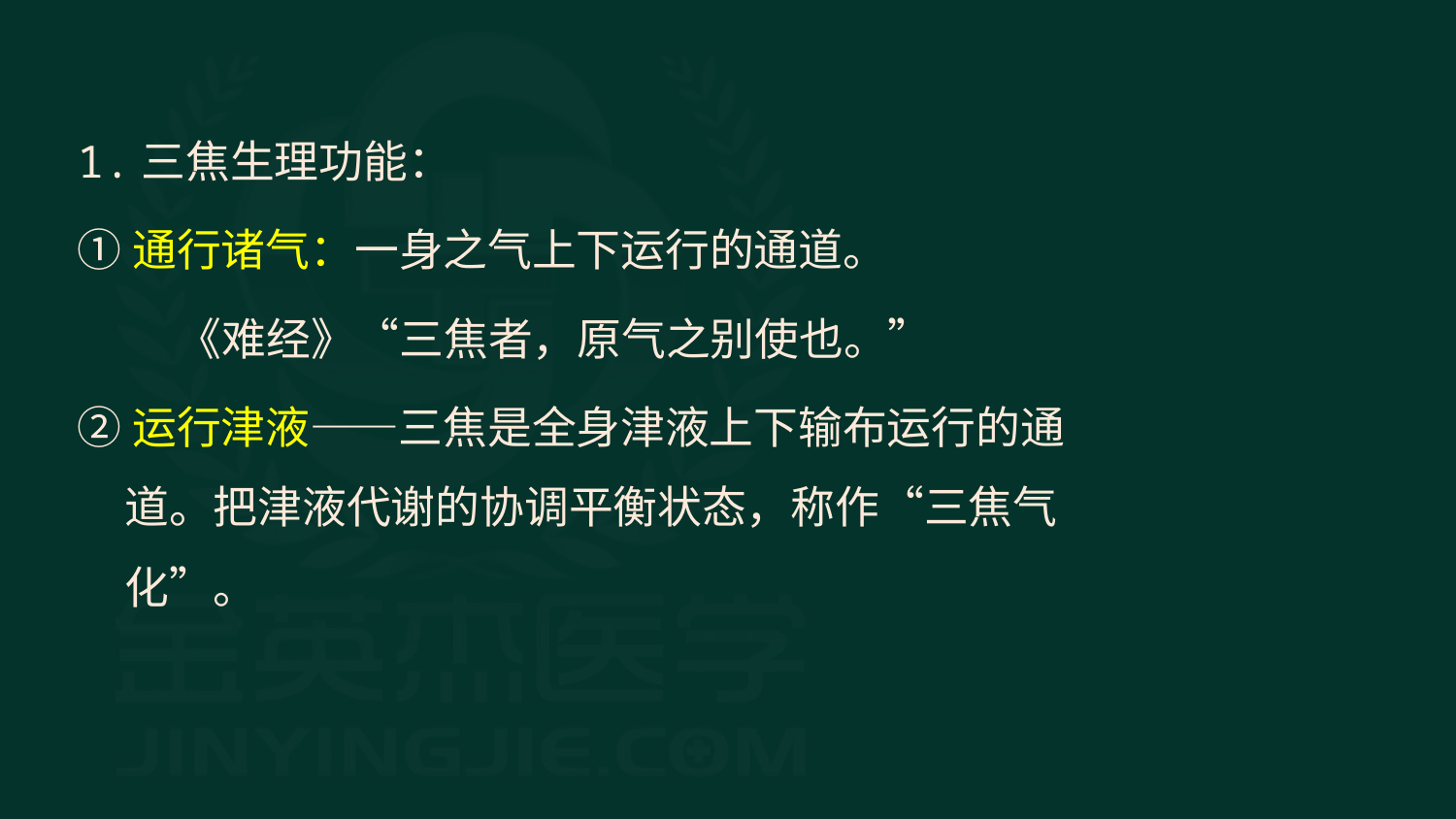

1.三焦生理功能：
①通行诸气：一身之气上下运行的通道。
         《难经》“三焦者，原气之别使也。”
②运行津液——三焦是全身津液上下输布运行的通道。把津液代谢的协调平衡状态，称作“三焦气化”。